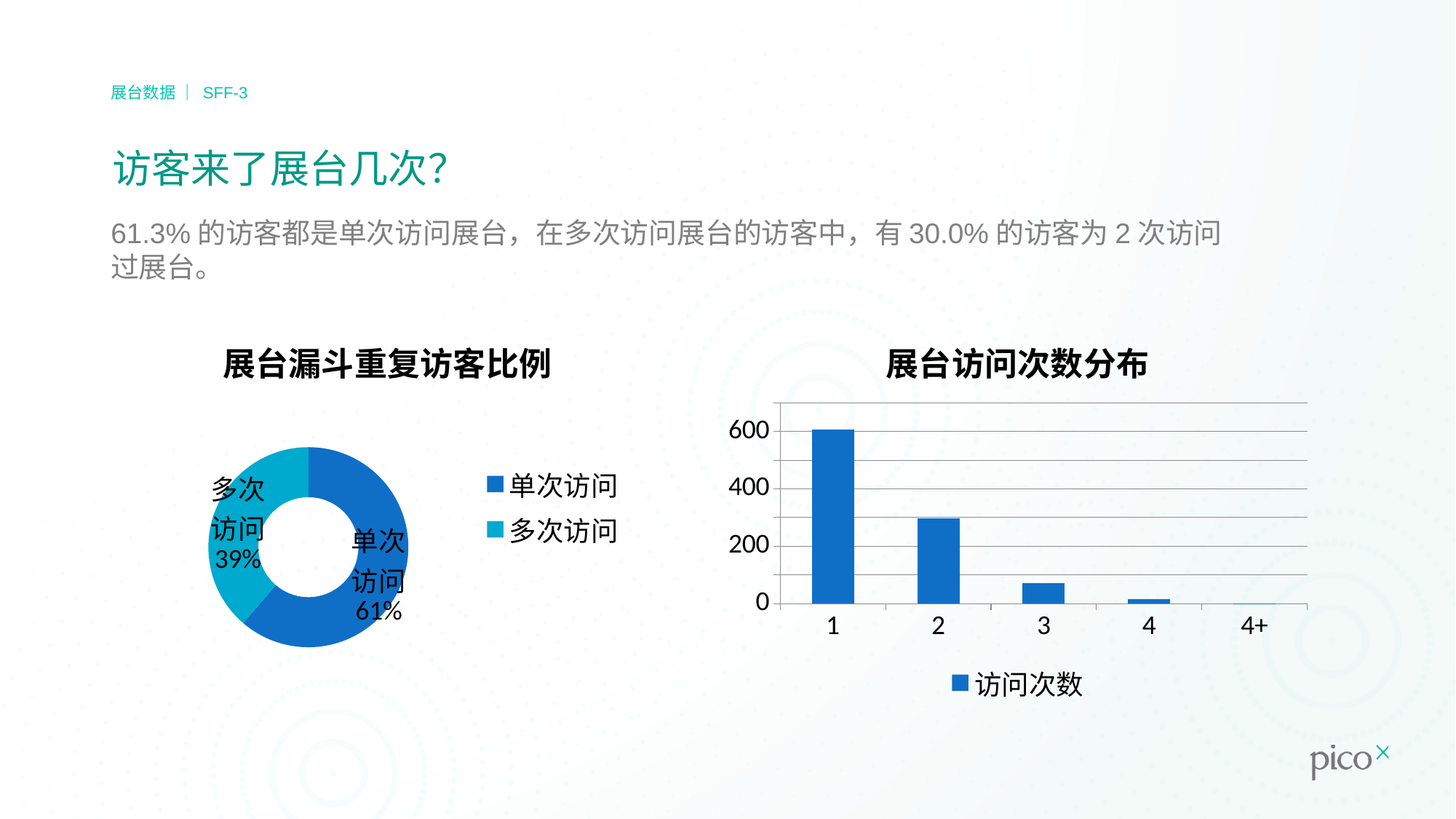

展台数据 ｜ SFF-3
访客来了展台几次？
61.3%的访客都是单次访问展台，在多次访问展台的访客中，有30.0%的访客为2次访问过展台。

### Chart: 展台漏斗重复访客比例

| Category | 访问次数 |
|---|---|
| 单次访问 | 608.0 |
| 多次访问 | 384.0 |

### Chart: 展台访问次数分布

| Category | 访问次数 |
|---|---|
| 1 | 608.0 |
| 2 | 298.0 |
| 3 | 70.0 |
| 4 | 15.0 |
| 4+ | 1.0 |